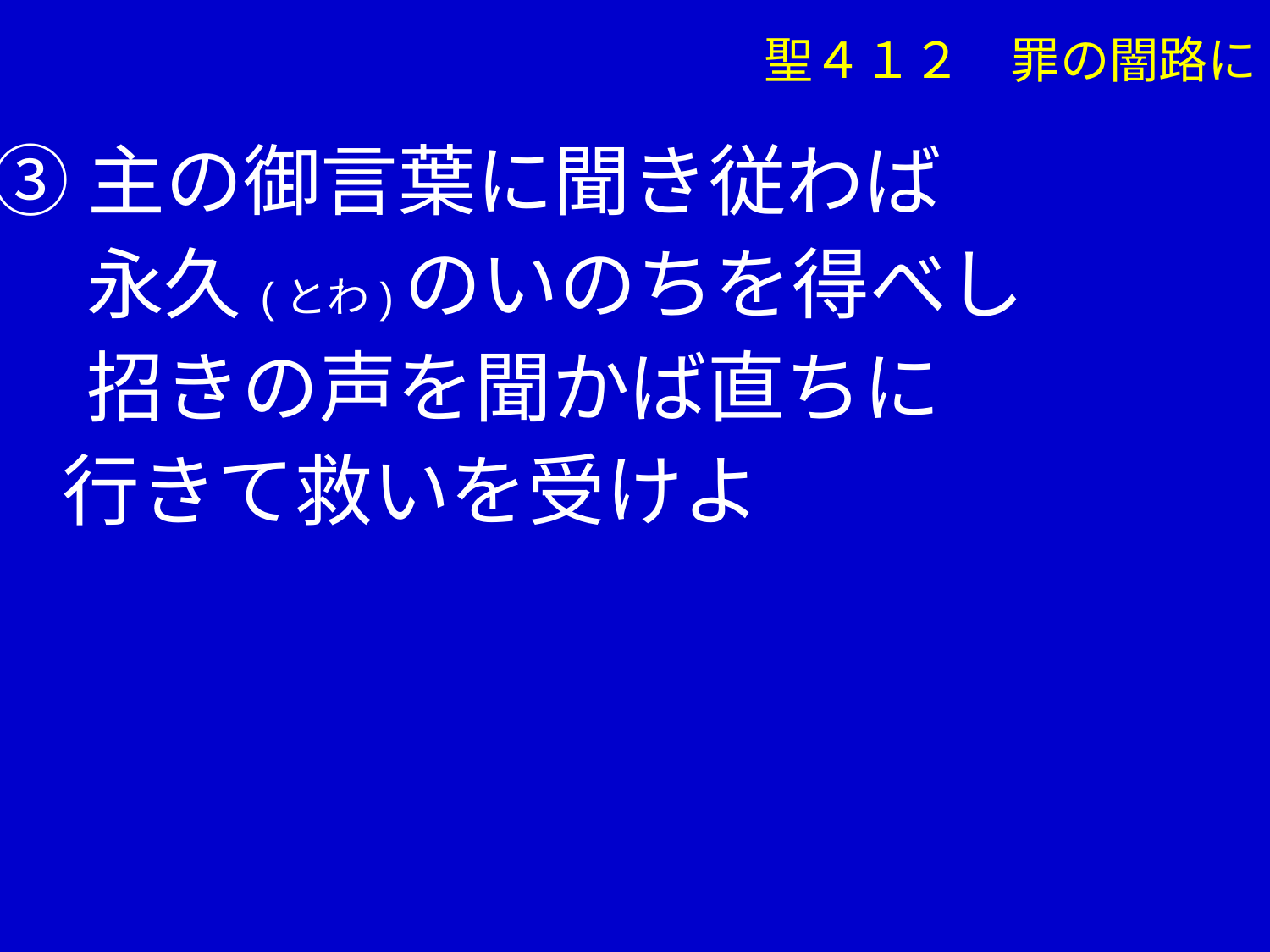

聖４１２　罪の闇路に
③主の御言葉に聞き従わば
　 永久(とわ)のいのちを得べし
　 招きの声を聞かば直ちに
   行きて救いを受けよ